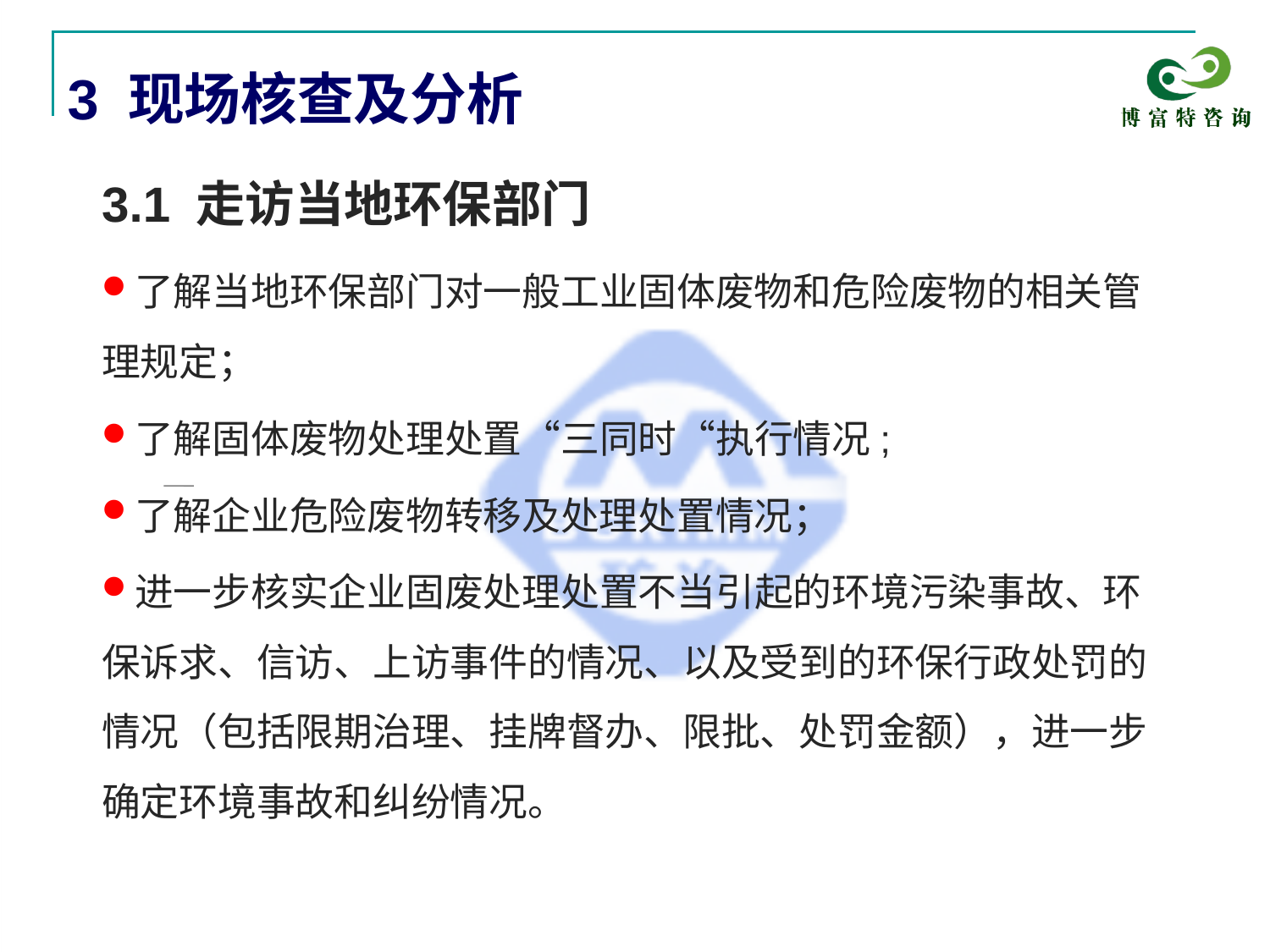

3 现场核查及分析
3.1 走访当地环保部门

了解当地环保部门对一般工业固体废物和危险废物的相关管理规定；
了解固体废物处理处置“三同时“执行情况;
了解企业危险废物转移及处理处置情况；
进一步核实企业固废处理处置不当引起的环境污染事故、环保诉求、信访、上访事件的情况、以及受到的环保行政处罚的情况（包括限期治理、挂牌督办、限批、处罚金额），进一步确定环境事故和纠纷情况。